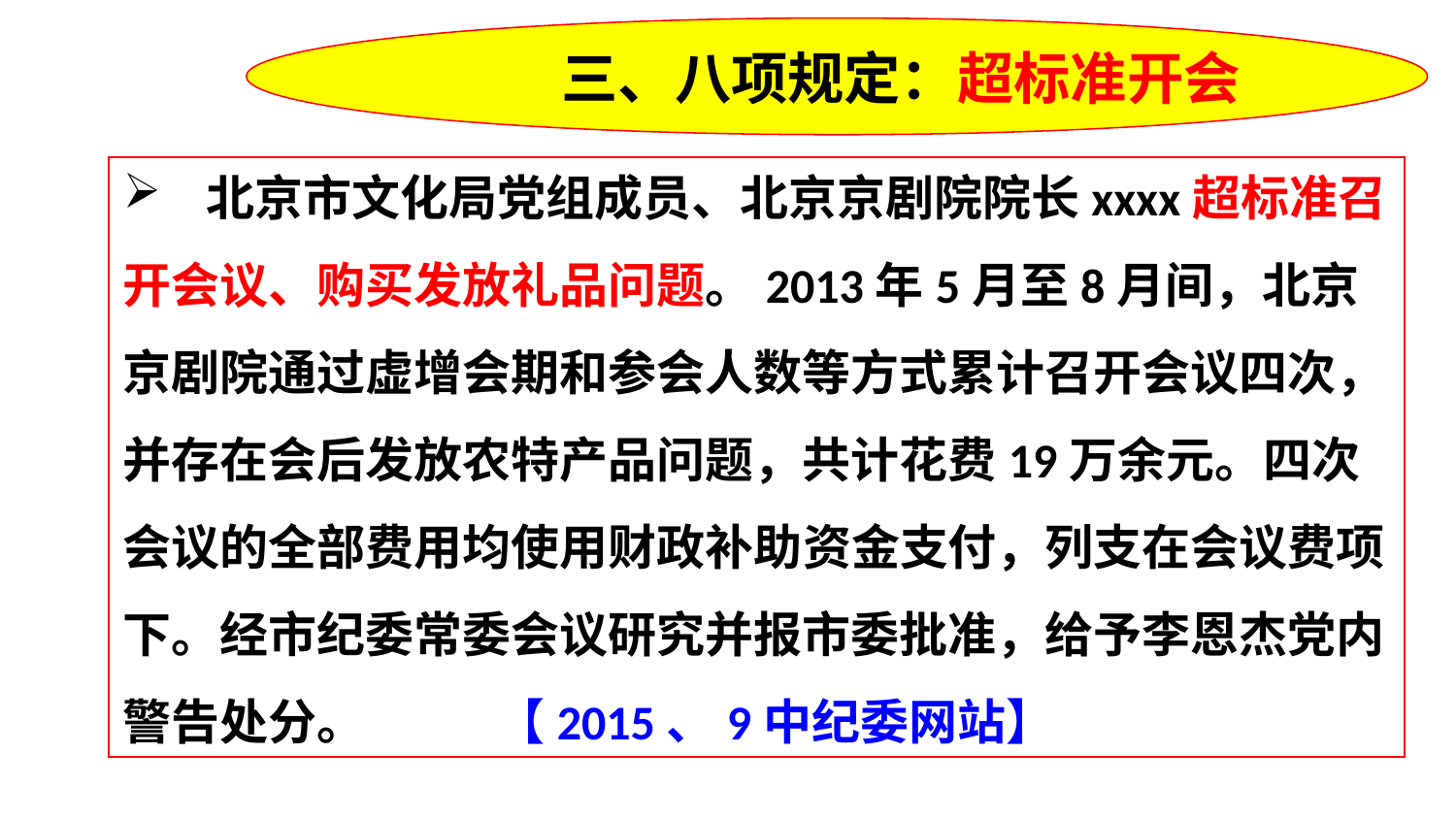

三、八项规定：超标准开会

   北京市文化局党组成员、北京京剧院院长xxxx超标准召开会议、购买发放礼品问题。2013年5月至8月间，北京京剧院通过虚增会期和参会人数等方式累计召开会议四次，并存在会后发放农特产品问题，共计花费19万余元。四次会议的全部费用均使用财政补助资金支付，列支在会议费项下。经市纪委常委会议研究并报市委批准，给予李恩杰党内警告处分。            【2015、9中纪委网站】